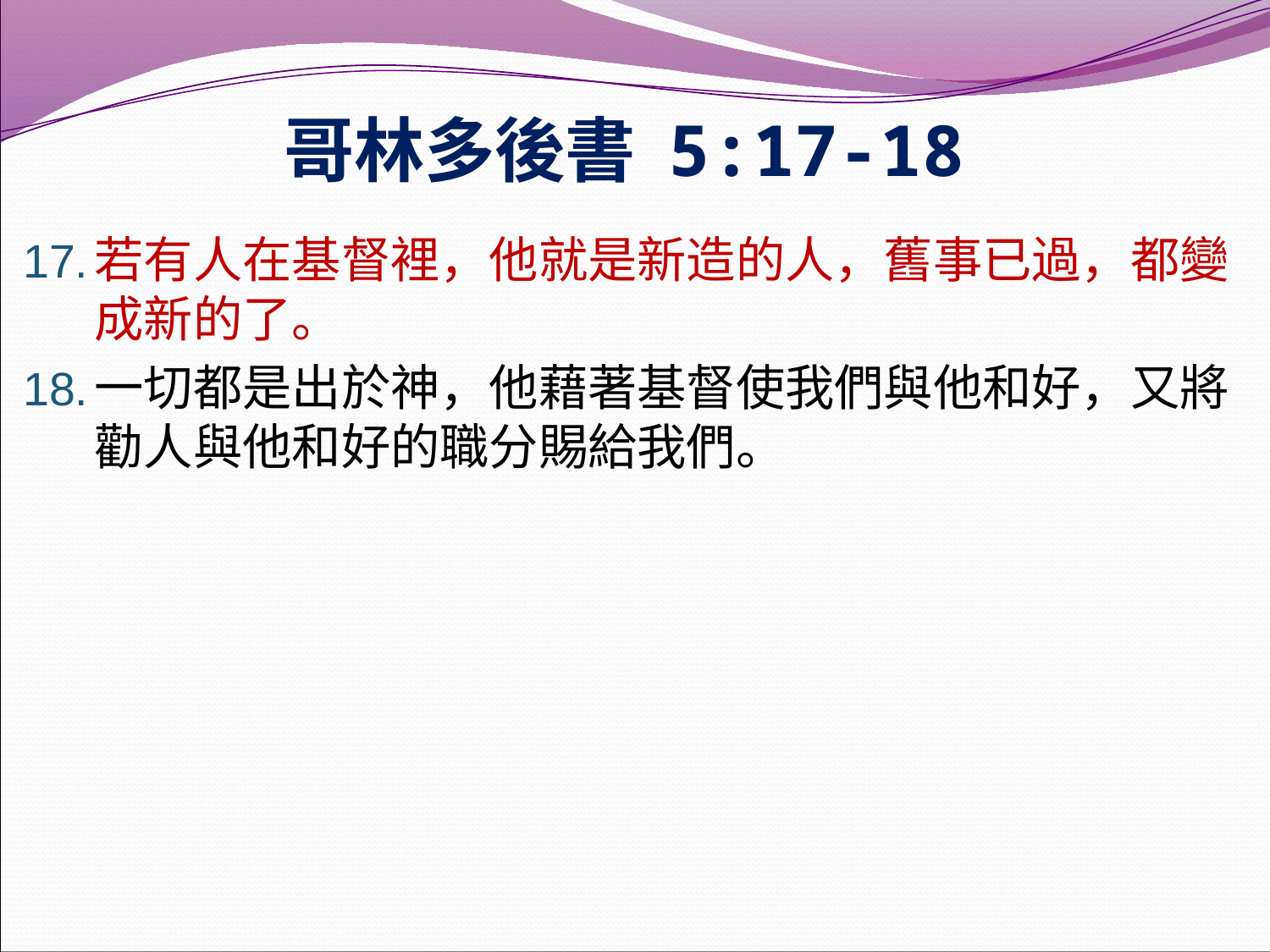

# 哥林多後書 5:17-18
若有人在基督裡，他就是新造的人，舊事已過，都變成新的了。
一切都是出於神，他藉著基督使我們與他和好，又將勸人與他和好的職分賜給我們。